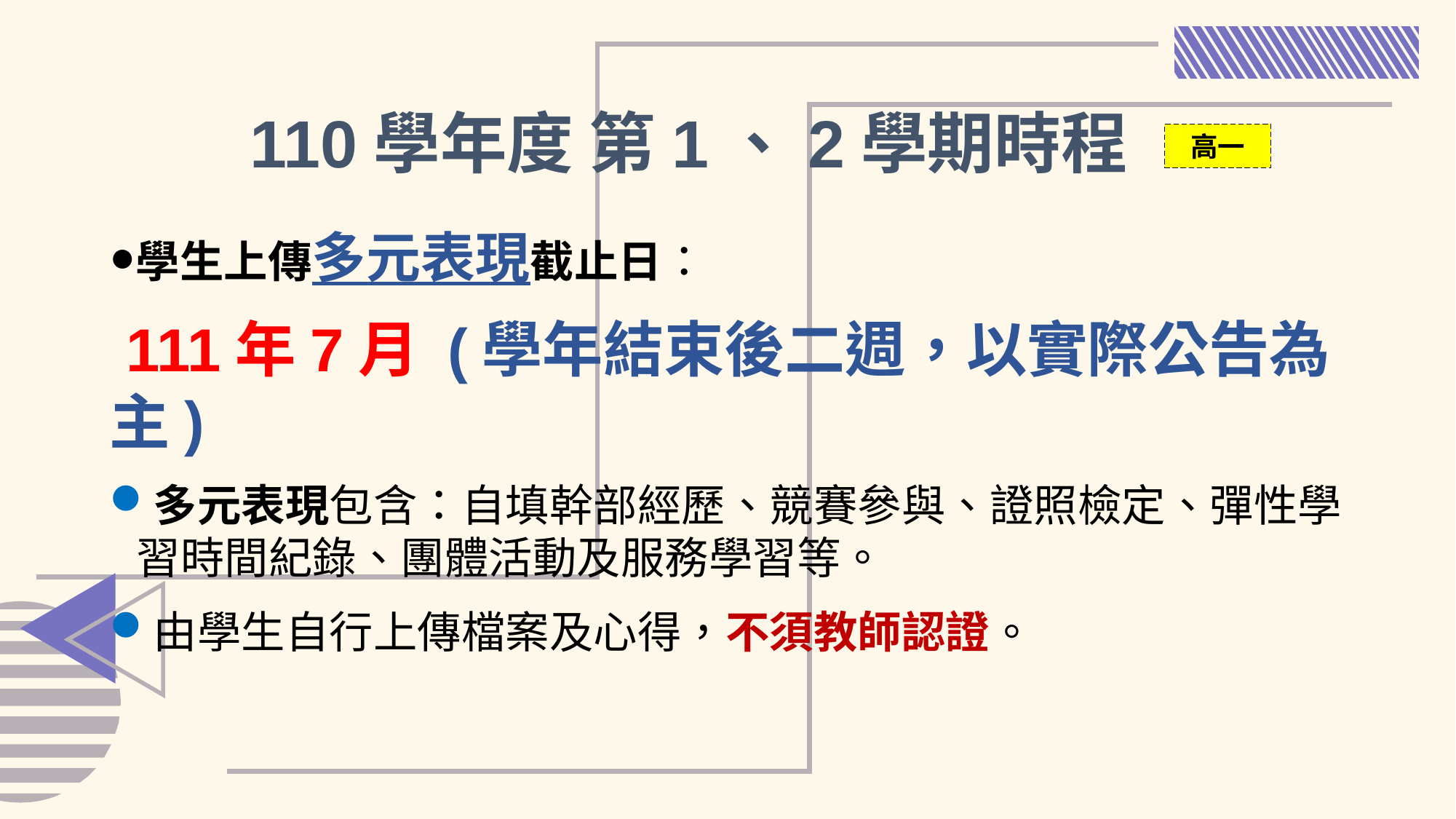

110學年度 第1、2學期時程
高一
學生上傳多元表現截止日：
 111年7月 (學年結束後二週，以實際公告為主)
多元表現包含：自填幹部經歷、競賽參與、證照檢定、彈性學習時間紀錄、團體活動及服務學習等。
由學生自行上傳檔案及心得，不須教師認證。